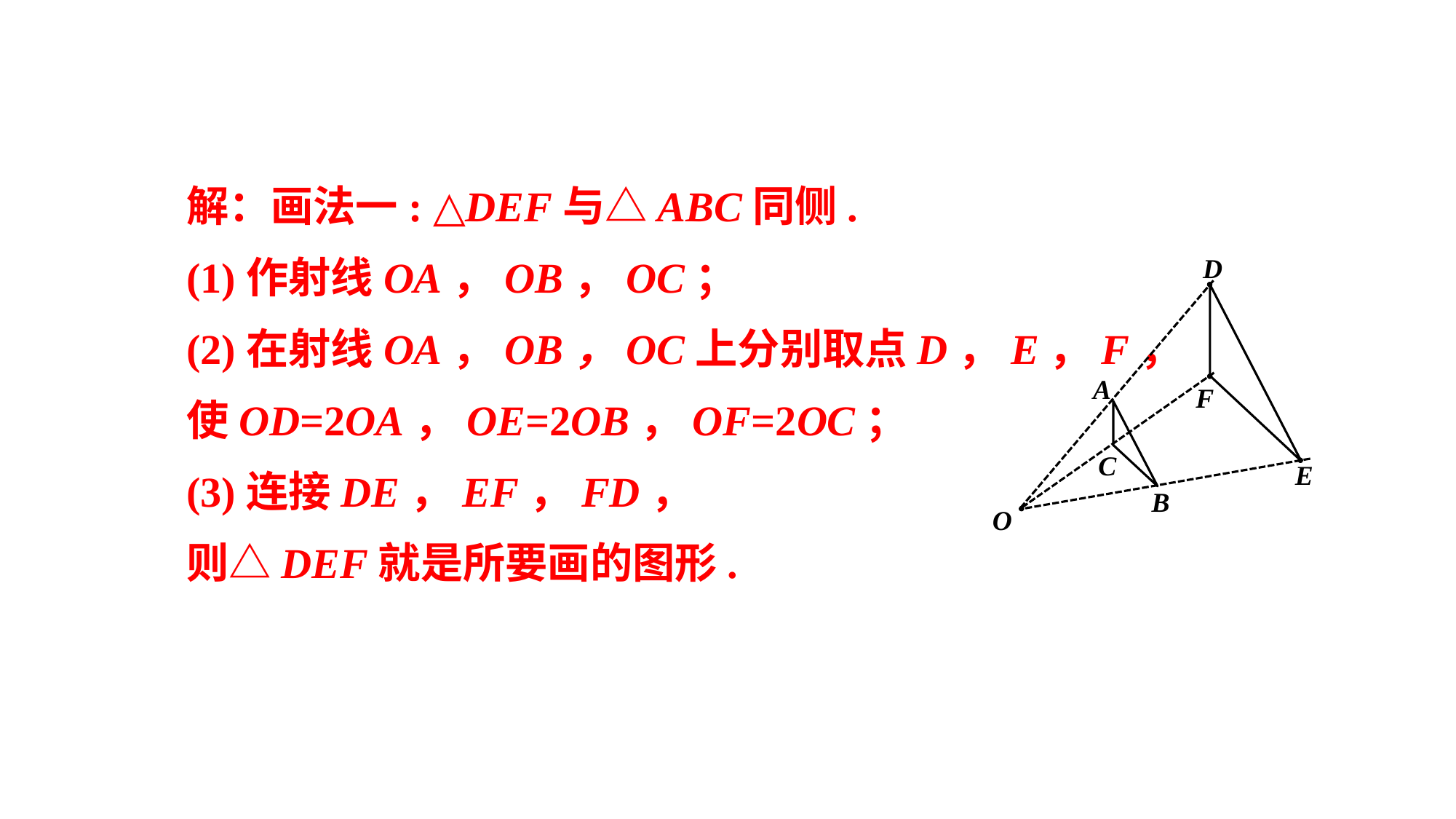

解：画法一: △DEF与△ABC同侧.
(1)作射线OA，OB，OC；
(2)在射线OA，OB，OC上分别取点D，E，F，
使OD=2OA，OE=2OB，OF=2OC；
(3)连接DE，EF，FD，
则△DEF就是所要画的图形.
D

A

F

C
E

B
O